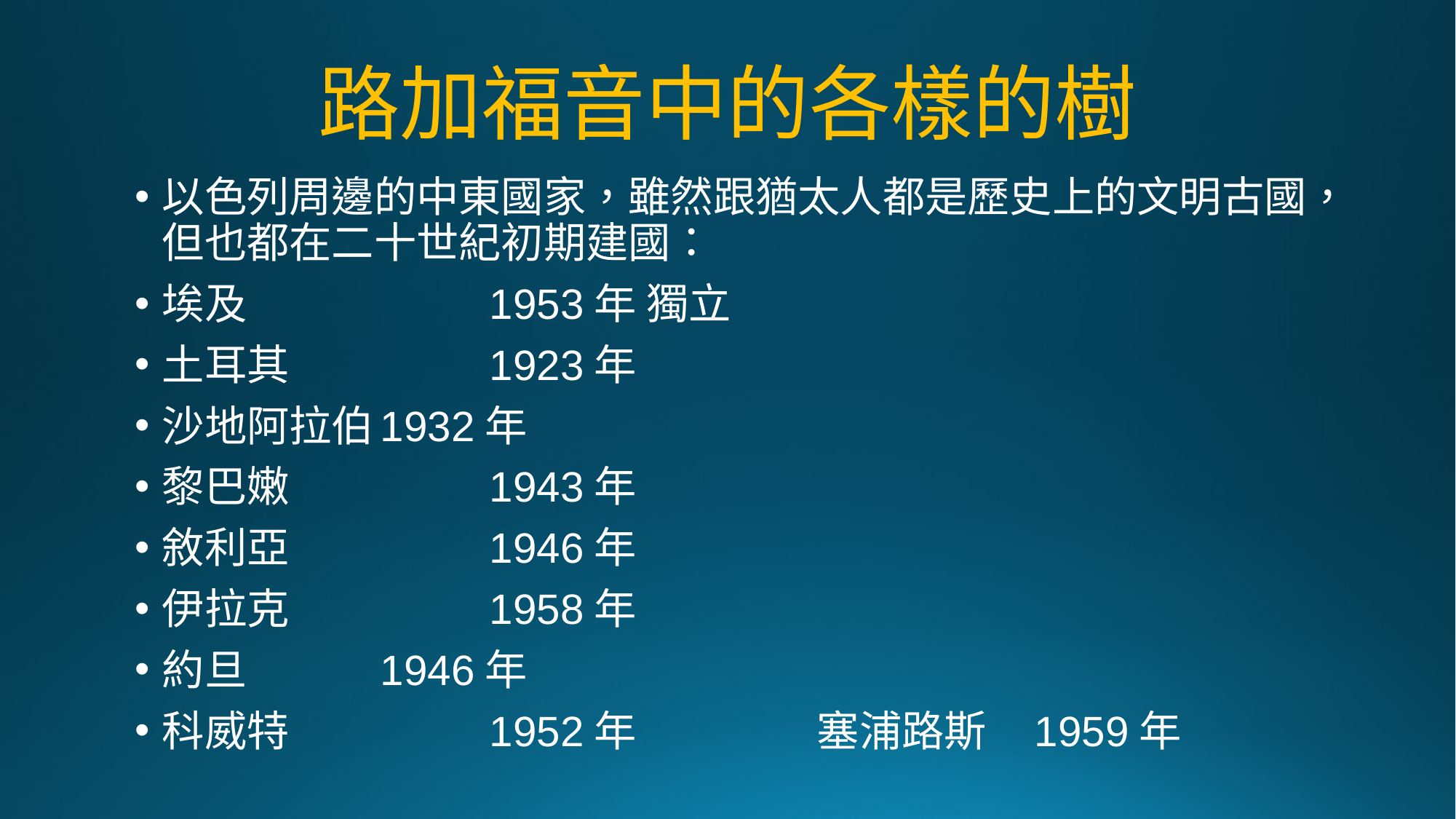

# 路加福音中的各樣的樹
以色列周邊的中東國家，雖然跟猶太人都是歷史上的文明古國，但也都在二十世紀初期建國：
埃及         		1953年 獨立
土耳其		1923年
沙地阿拉伯	1932年
黎巴嫩		1943年
敘利亞     		1946年
伊拉克		1958年
約旦		1946年
科威特       		1952年      		塞浦路斯    1959年